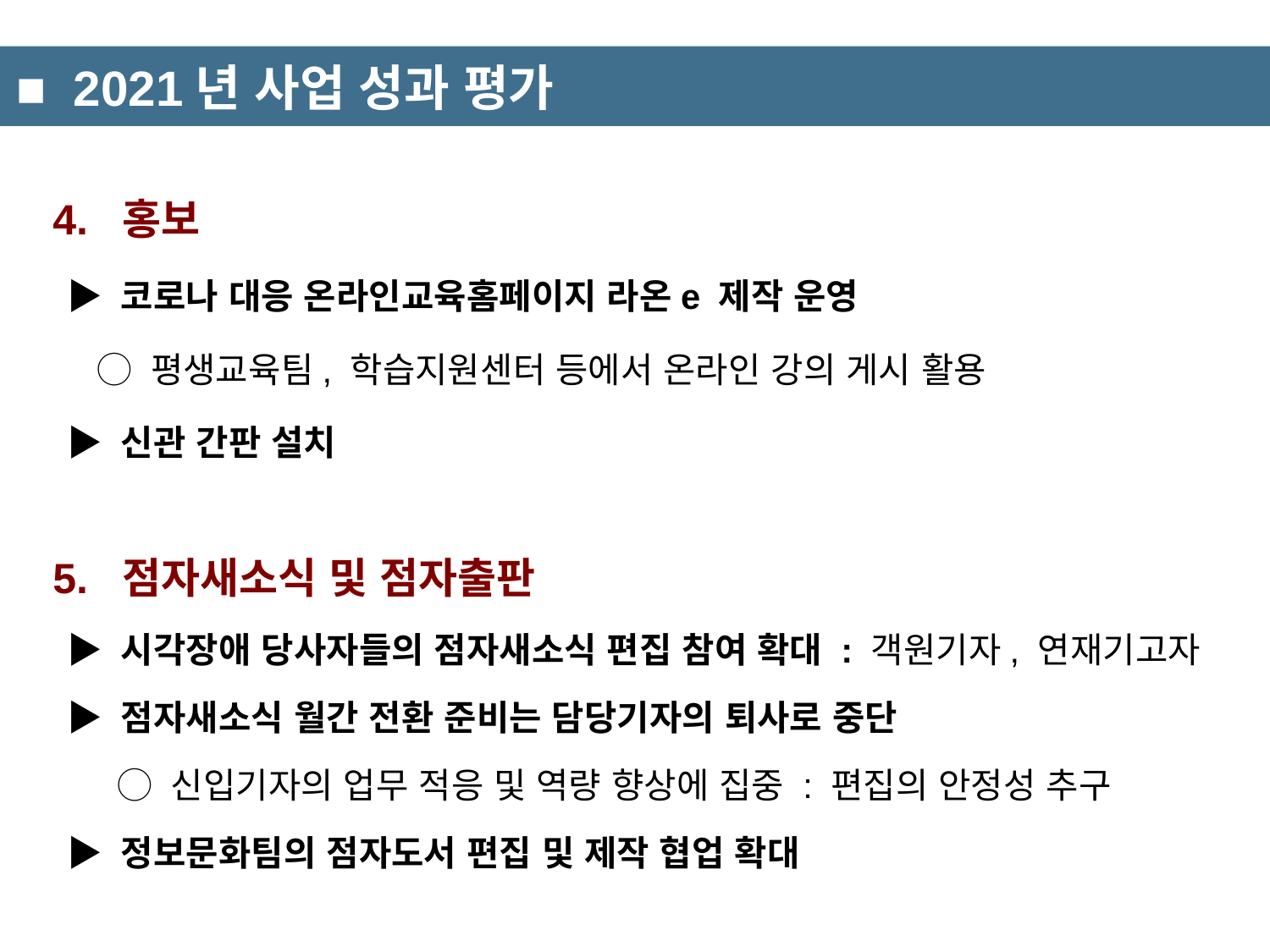

■  2021년 사업 성과 평가
   4.  홍보
     ▶ 코로나 대응 온라인교육홈페이지 라온e 제작 운영
        ◯ 평생교육팀, 학습지원센터 등에서 온라인 강의 게시 활용
     ▶ 신관 간판 설치

   5.  점자새소식 및 점자출판
     ▶ 시각장애 당사자들의 점자새소식 편집 참여 확대 : 객원기자, 연재기고자
     ▶ 점자새소식 월간 전환 준비는 담당기자의 퇴사로 중단
          ◯ 신입기자의 업무 적응 및 역량 향상에 집중 : 편집의 안정성 추구
     ▶ 정보문화팀의 점자도서 편집 및 제작 협업 확대